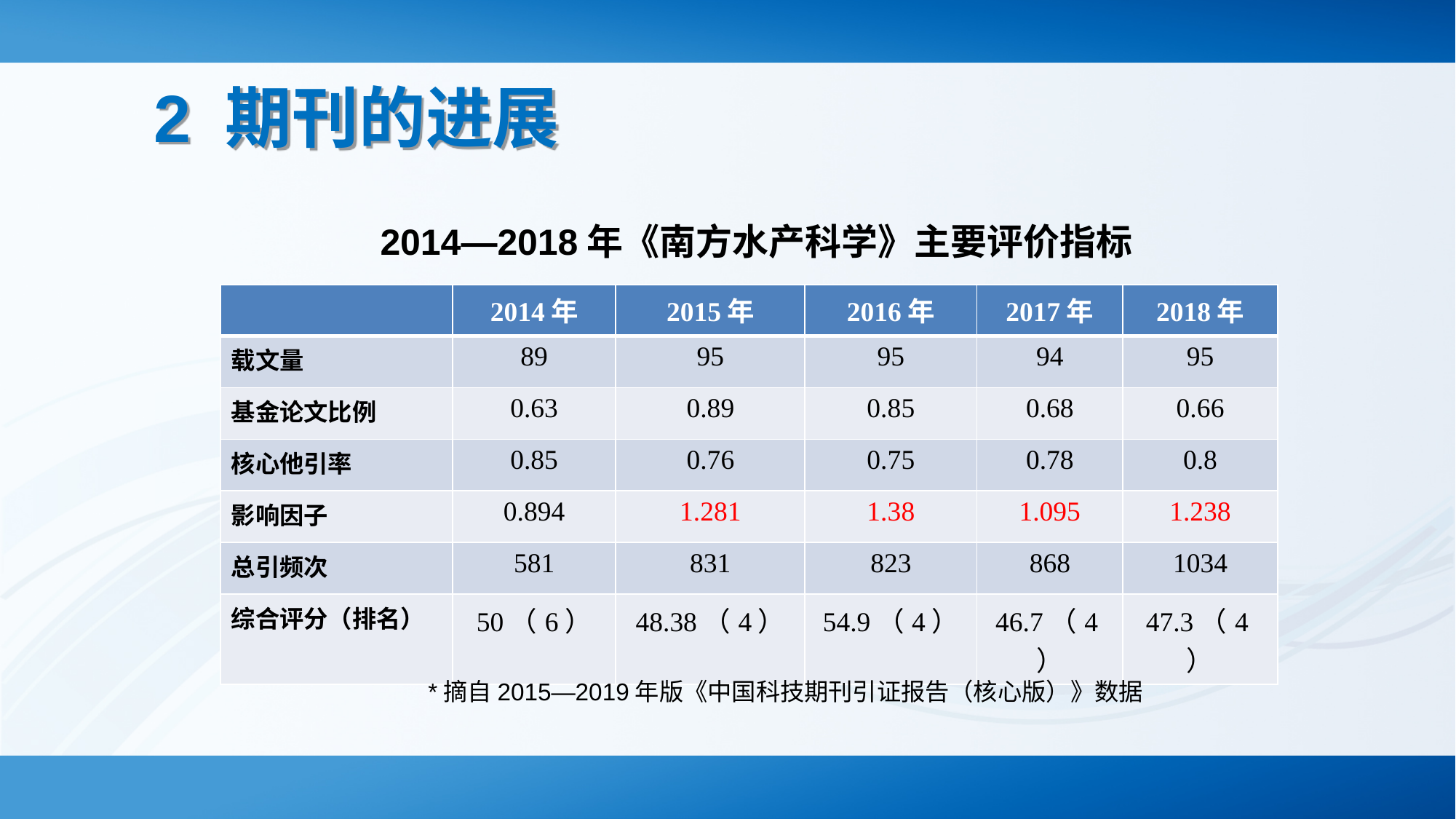

2 期刊的进展
    2014—2018年《南方水产科学》主要评价指标
|  | 2014年 | 2015年 | 2016年 | 2017年 | 2018年 |
| --- | --- | --- | --- | --- | --- |
| 载文量 | 89 | 95 | 95 | 94 | 95 |
| 基金论文比例 | 0.63 | 0.89 | 0.85 | 0.68 | 0.66 |
| 核心他引率 | 0.85 | 0.76 | 0.75 | 0.78 | 0.8 |
| 影响因子 | 0.894 | 1.281 | 1.38 | 1.095 | 1.238 |
| 总引频次 | 581 | 831 | 823 | 868 | 1034 |
| 综合评分（排名） | 50（6） | 48.38（4） | 54.9（4） | 46.7（4） | 47.3（4） |
    *摘自2015—2019年版《中国科技期刊引证报告（核心版）》数据